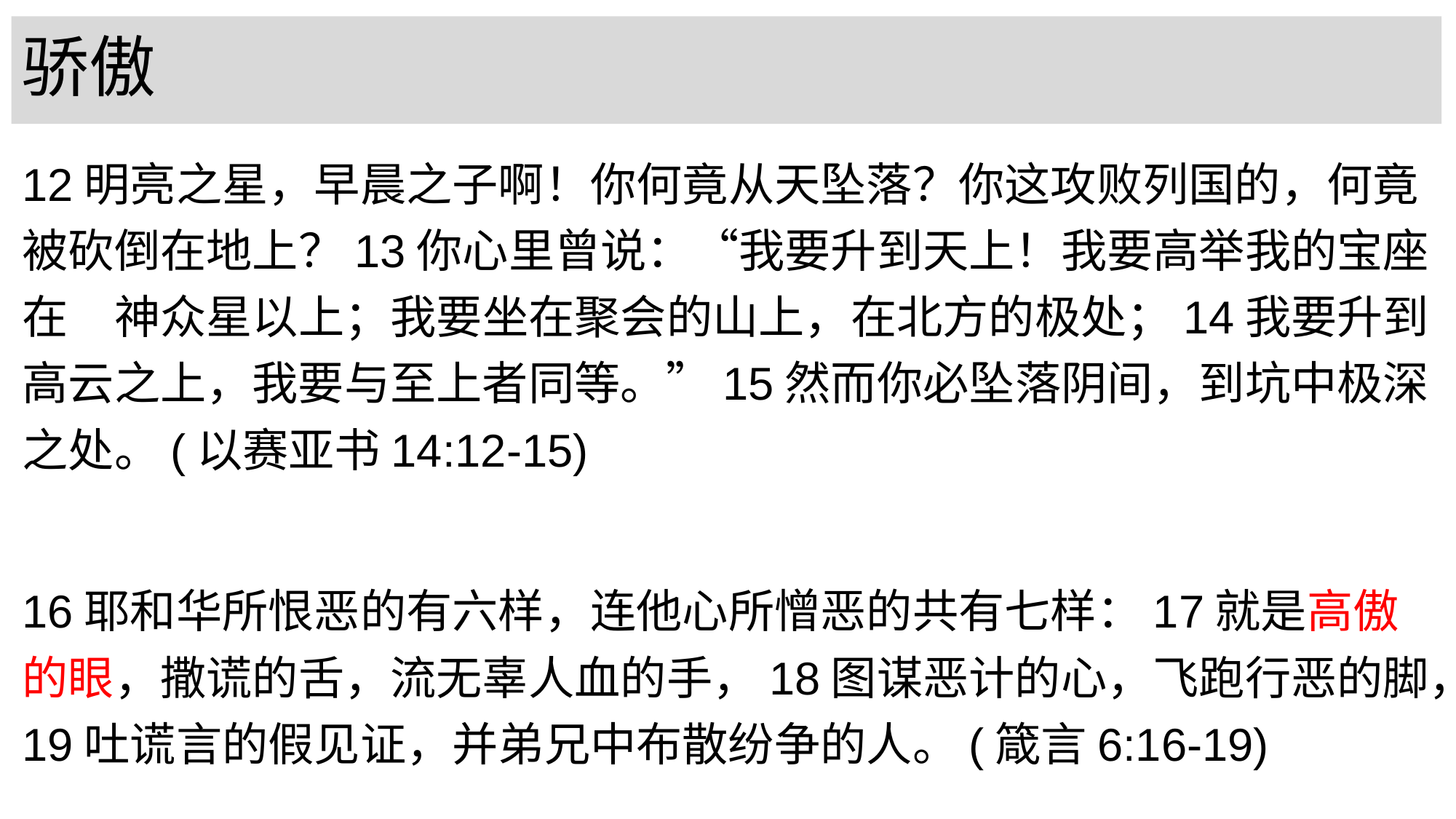

# 骄傲
12明亮之星，早晨之子啊！你何竟从天坠落？你这攻败列国的，何竟被砍倒在地上？13你心里曾说：“我要升到天上！我要高举我的宝座在　神众星以上；我要坐在聚会的山上，在北方的极处；14我要升到高云之上，我要与至上者同等。”15然而你必坠落阴间，到坑中极深之处。(以赛亚书14:12-15)

16耶和华所恨恶的有六样，连他心所憎恶的共有七样：17就是高傲的眼，撒谎的舌，流无辜人血的手，18图谋恶计的心，飞跑行恶的脚，19吐谎言的假见证，并弟兄中布散纷争的人。(箴言6:16-19)